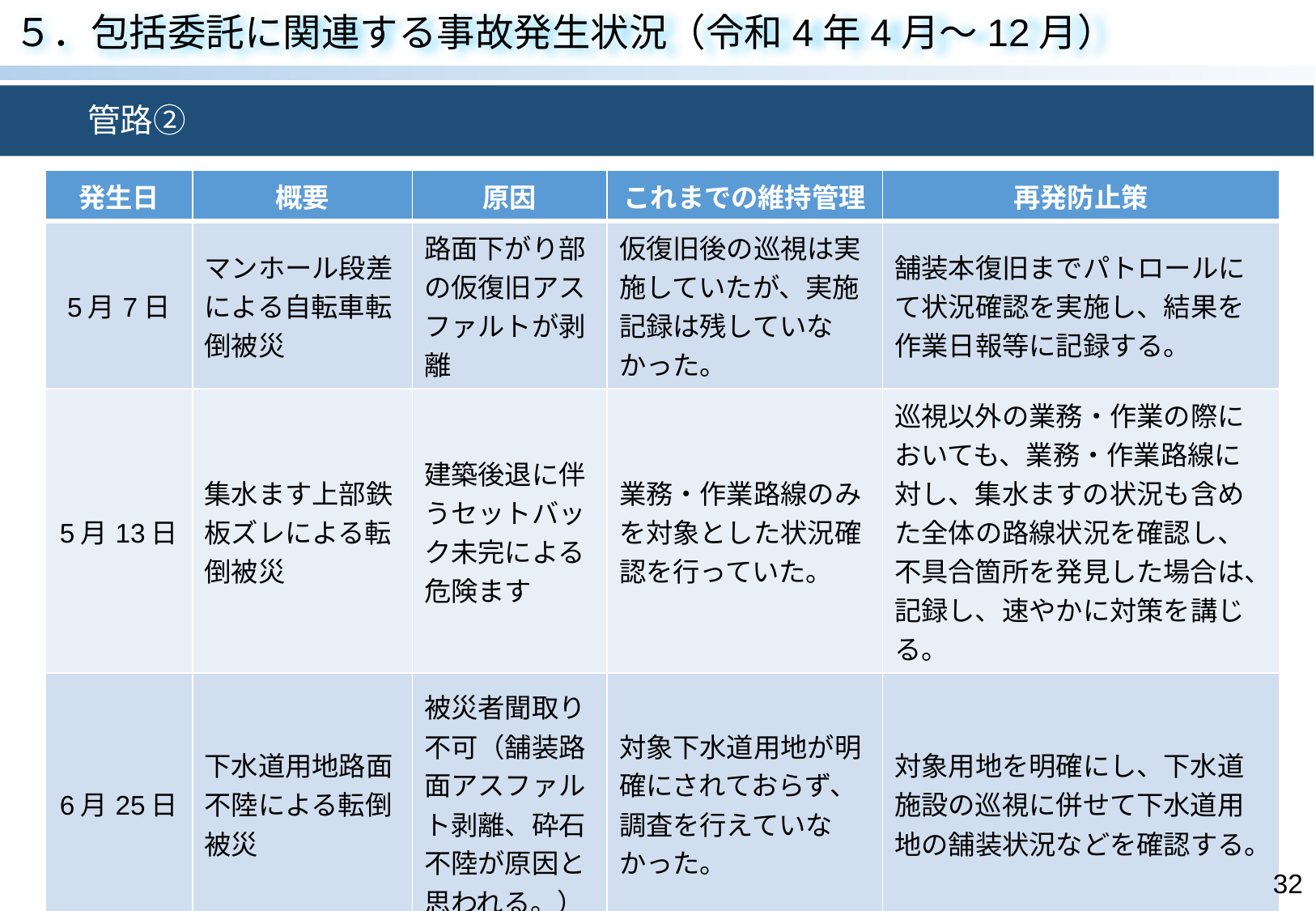

５．包括委託に関連する事故発生状況（令和4年4月～12月）
　　管路②
| 発生日 | 概要 | 原因 | これまでの維持管理 | 再発防止策 |
| --- | --- | --- | --- | --- |
| 5月7日 | マンホール段差による自転車転倒被災 | 路面下がり部の仮復旧アスファルトが剥離 | 仮復旧後の巡視は実施していたが、実施記録は残していなかった。 | 舗装本復旧までパトロールにて状況確認を実施し、結果を作業日報等に記録する。 |
| 5月13日 | 集水ます上部鉄板ズレによる転倒被災 | 建築後退に伴うセットバック未完による危険ます | 業務・作業路線のみを対象とした状況確認を行っていた。 | 巡視以外の業務・作業の際においても、業務・作業路線に対し、集水ますの状況も含めた全体の路線状況を確認し、不具合箇所を発見した場合は、記録し、速やかに対策を講じる。 |
| 6月25日 | 下水道用地路面不陸による転倒被災 | 被災者聞取り不可（舗装路面アスファルト剥離、砕石不陸が原因と思われる。） | 対象下水道用地が明確にされておらず、調査を行えていなかった。 | 対象用地を明確にし、下水道施設の巡視に併せて下水道用地の舗装状況などを確認する。 |
32